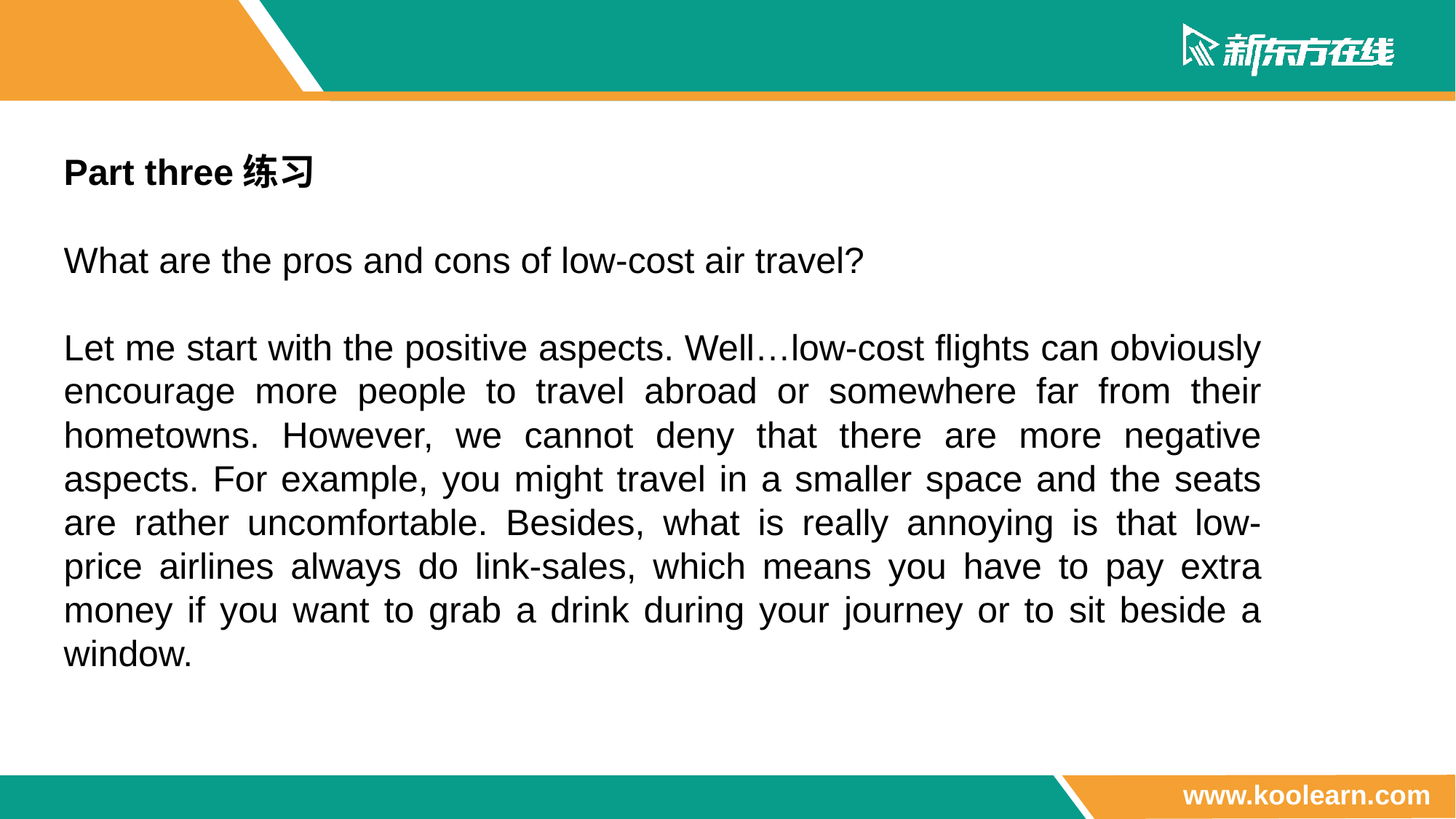

Part three练习

What are the pros and cons of low-cost air travel?

Let me start with the positive aspects. Well…low-cost flights can obviously encourage more people to travel abroad or somewhere far from their hometowns. However, we cannot deny that there are more negative aspects. For example, you might travel in a smaller space and the seats are rather uncomfortable. Besides, what is really annoying is that low-price airlines always do link-sales, which means you have to pay extra money if you want to grab a drink during your journey or to sit beside a window.